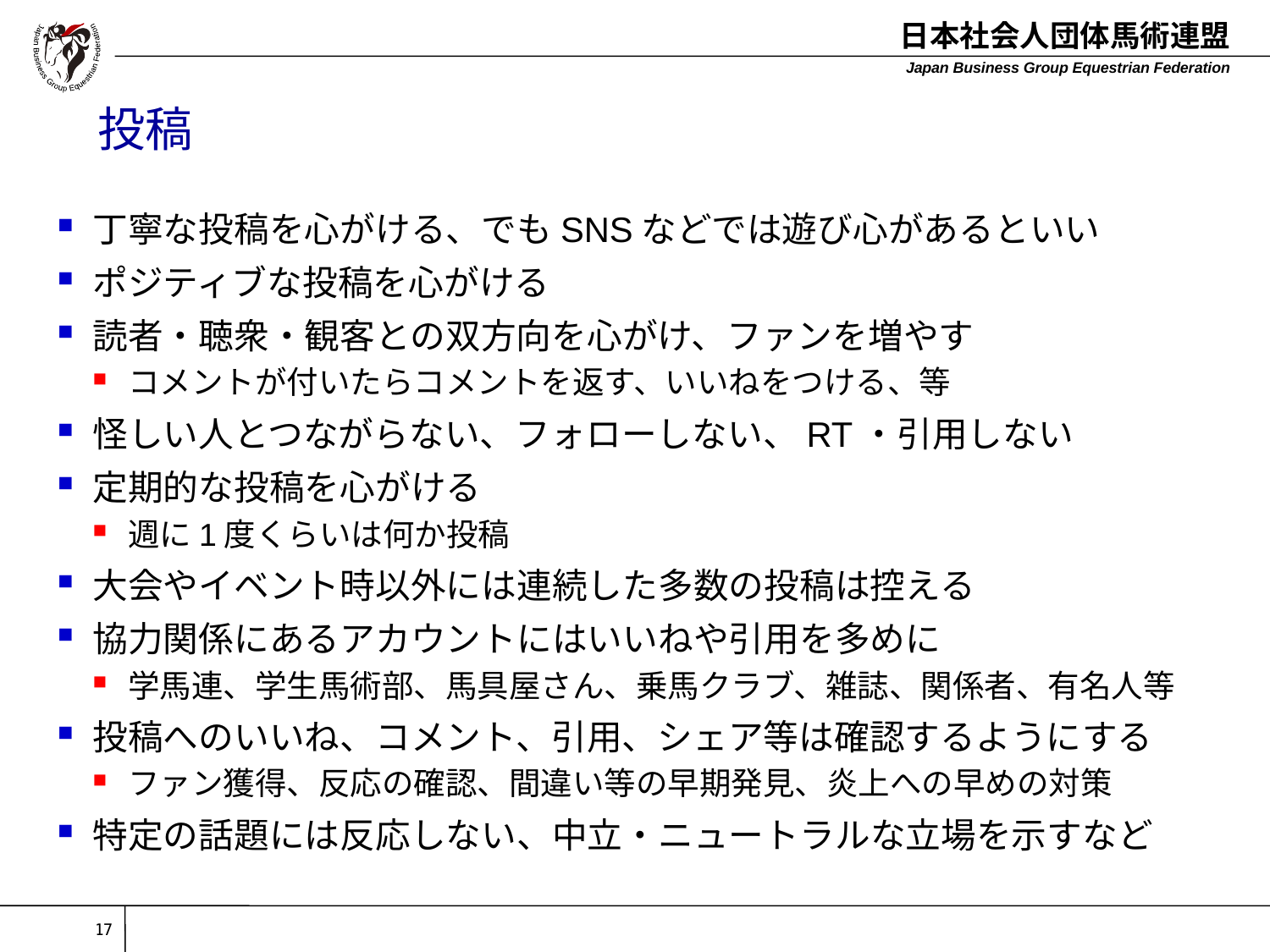

# 投稿
丁寧な投稿を心がける、でもSNSなどでは遊び心があるといい
ポジティブな投稿を心がける
読者・聴衆・観客との双方向を心がけ、ファンを増やす
コメントが付いたらコメントを返す、いいねをつける、等
怪しい人とつながらない、フォローしない、RT・引用しない
定期的な投稿を心がける
週に1度くらいは何か投稿
大会やイベント時以外には連続した多数の投稿は控える
協力関係にあるアカウントにはいいねや引用を多めに
学馬連、学生馬術部、馬具屋さん、乗馬クラブ、雑誌、関係者、有名人等
投稿へのいいね、コメント、引用、シェア等は確認するようにする
ファン獲得、反応の確認、間違い等の早期発見、炎上への早めの対策
特定の話題には反応しない、中立・ニュートラルな立場を示すなど

17